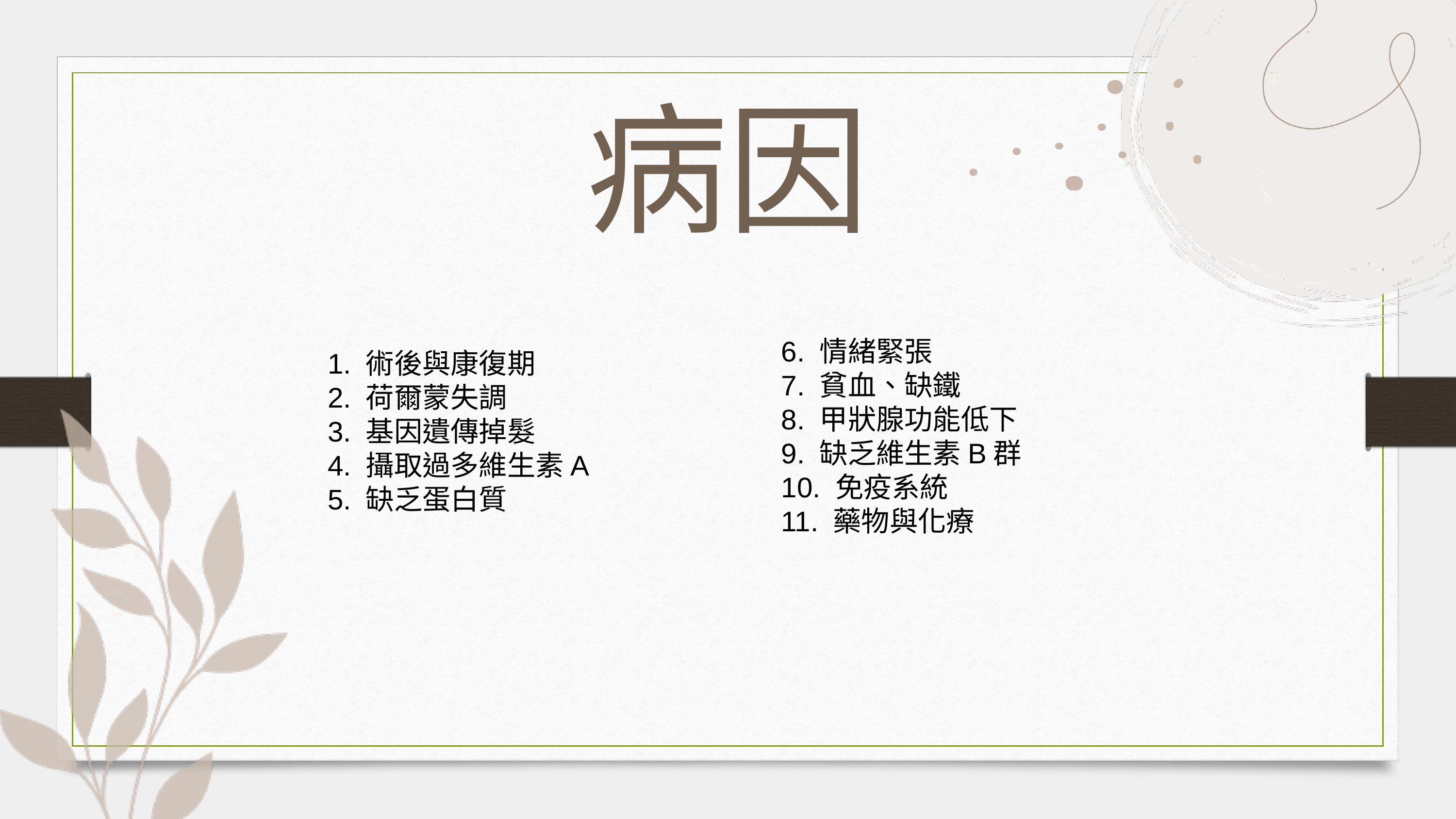

病因
6. 情緒緊張
7. 貧血、缺鐵
8. 甲狀腺功能低下
9. 缺乏維生素B群
10. 免疫系統
11. 藥物與化療
1. 術後與康復期
2. 荷爾蒙失調
3. 基因遺傳掉髮
4. 攝取過多維生素A
5. 缺乏蛋白質